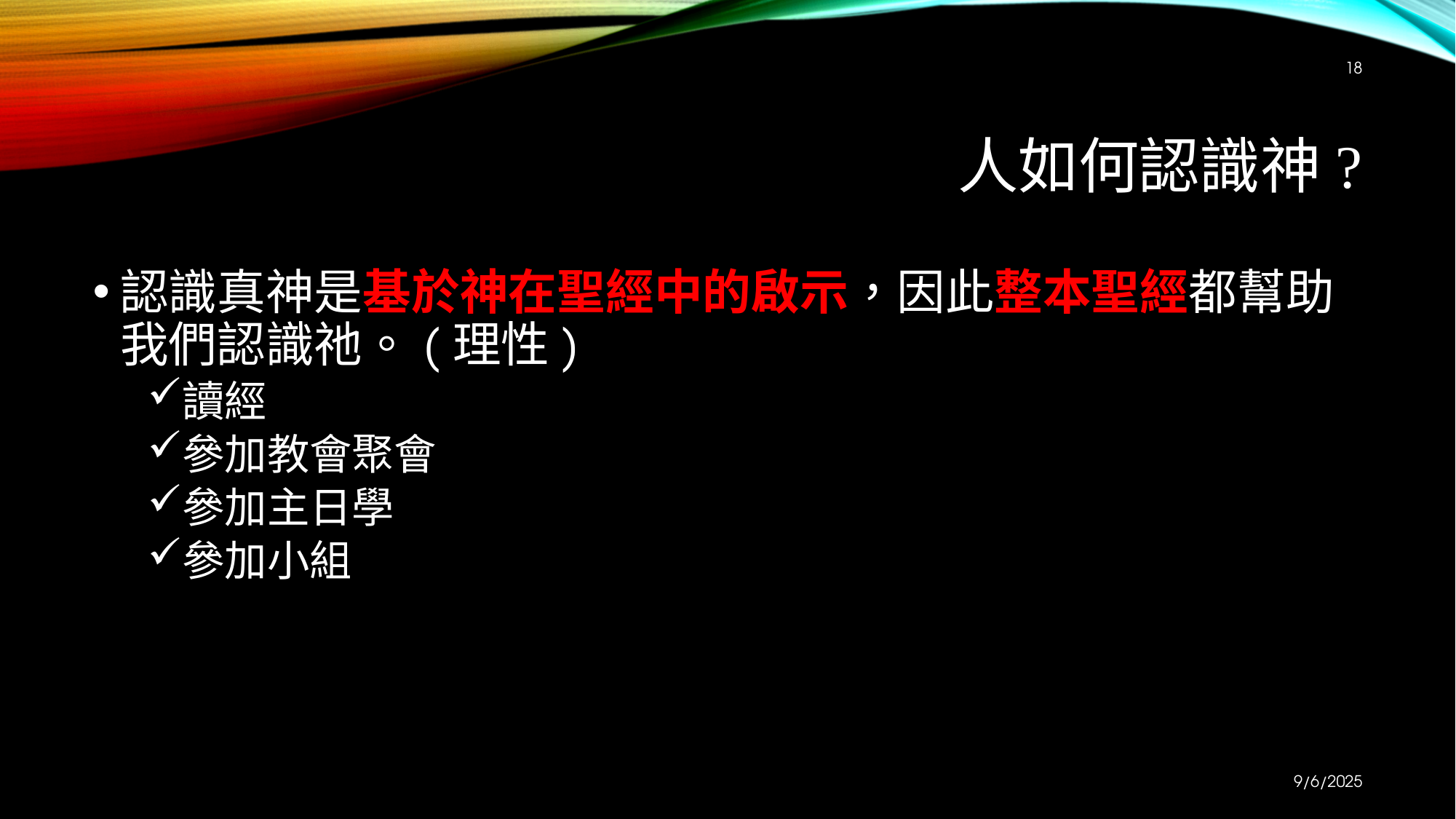

18
# 人如何認識神?
認識真神是基於神在聖經中的啟示，因此整本聖經都幫助我們認識祂。(理性)
讀經
參加教會聚會
參加主日學
參加小組
9/6/2025